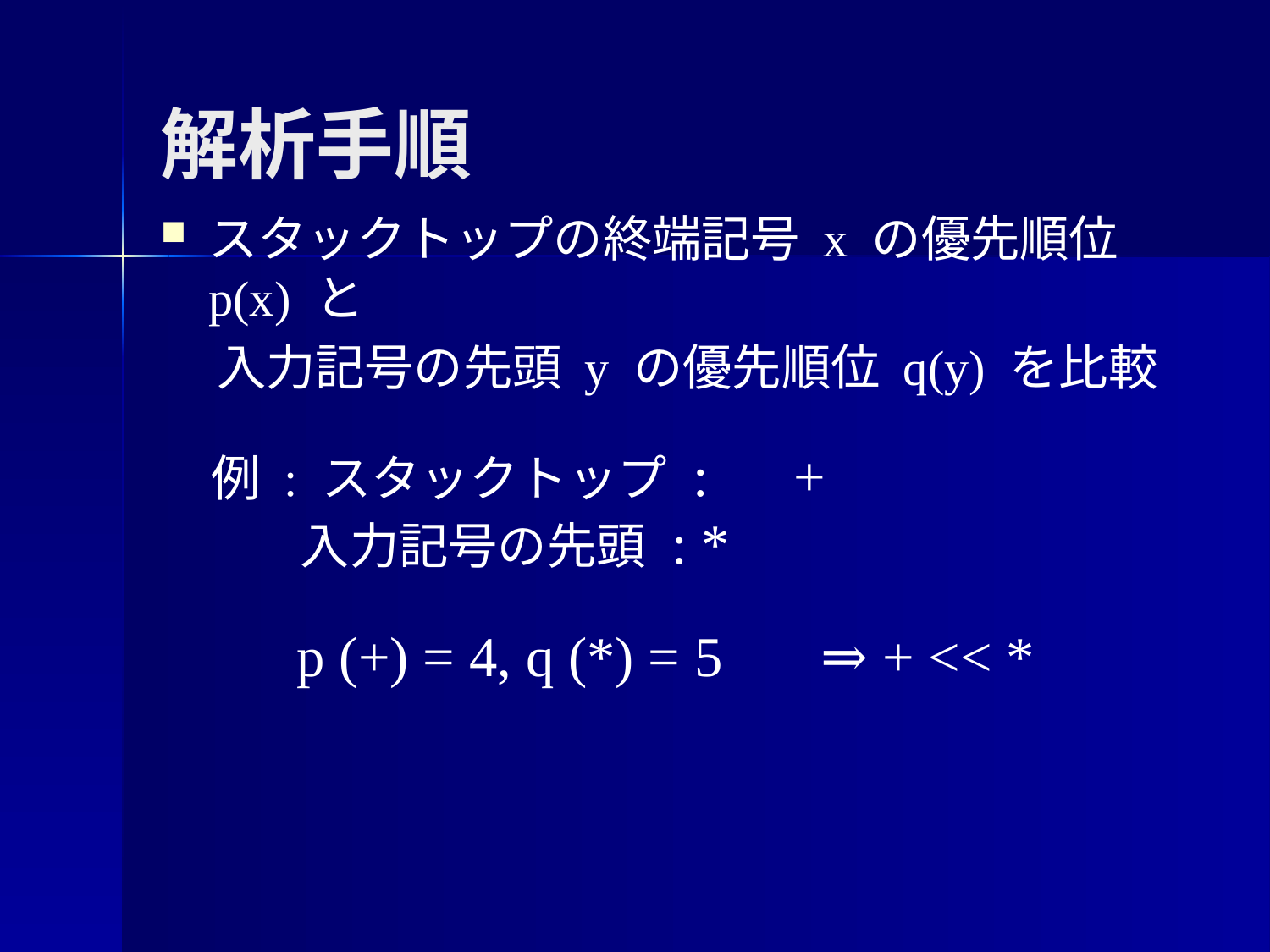

# 解析手順
スタックトップの終端記号 x の優先順位 p(x) と
    入力記号の先頭 y の優先順位 q(y) を比較
例 : スタックトップ :      +
       入力記号の先頭 : *
p (+) = 4, q (*) = 5
⇒ + << *